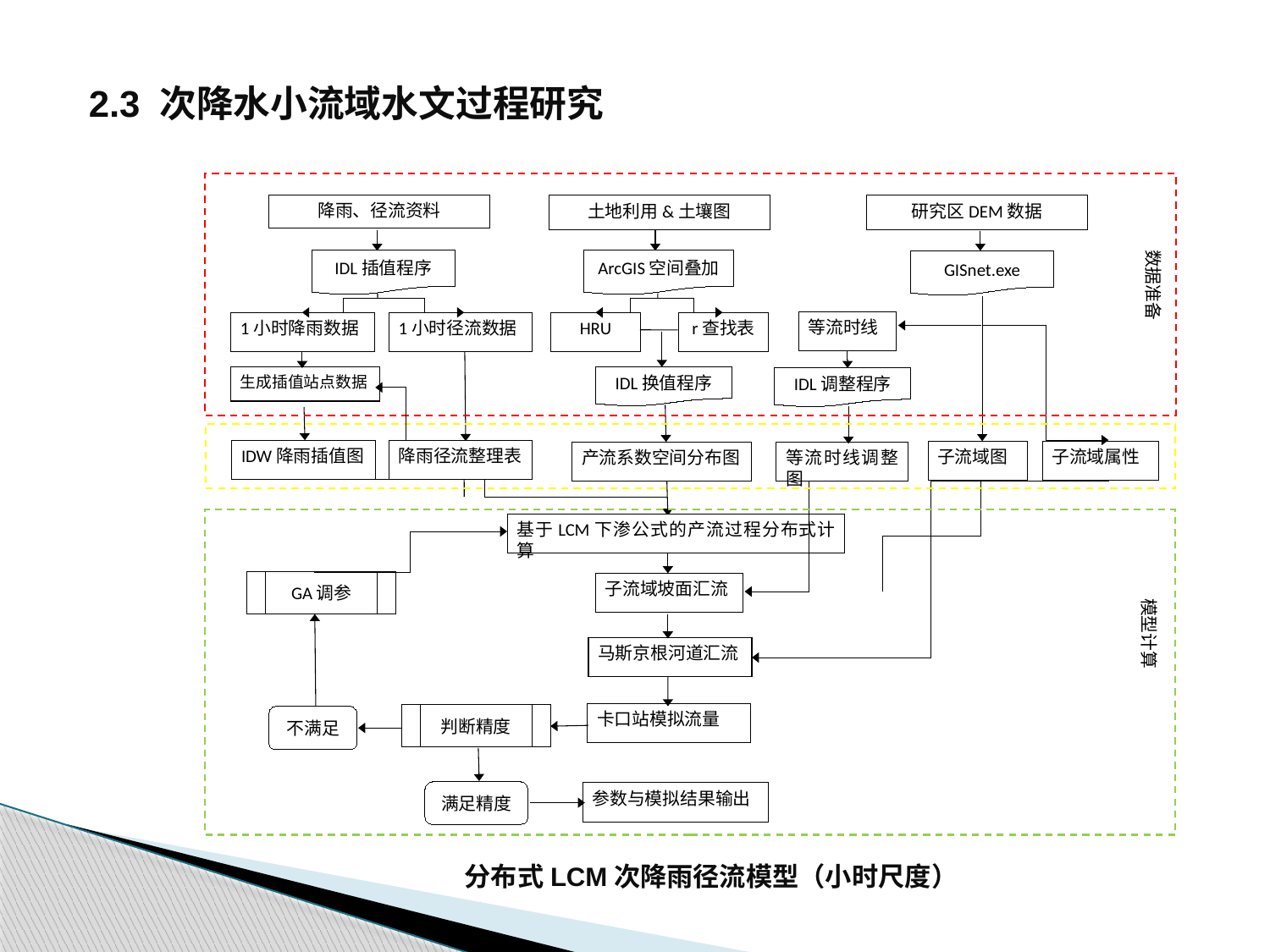

2.3 次降水小流域水文过程研究

数据准备

模型计算
降雨、径流资料
IDL插值程序

1小时降雨数据
1小时径流数据
生成插值站点数据
IDW降雨插值图
降雨径流整理表
土地利用&土壤图
ArcGIS空间叠加

HRU
r查找表

IDL换值程序
产流系数空间分布图
研究区DEM数据
GISnet.exe
等流时线
IDL调整程序
子流域属性
子流域图
等流时线调整图

基于LCM下渗公式的产流过程分布式计算
GA调参
子流域坡面汇流
马斯京根河道汇流
卡口站模拟流量
判断精度
不满足
满足精度
参数与模拟结果输出
 分布式LCM次降雨径流模型（小时尺度）